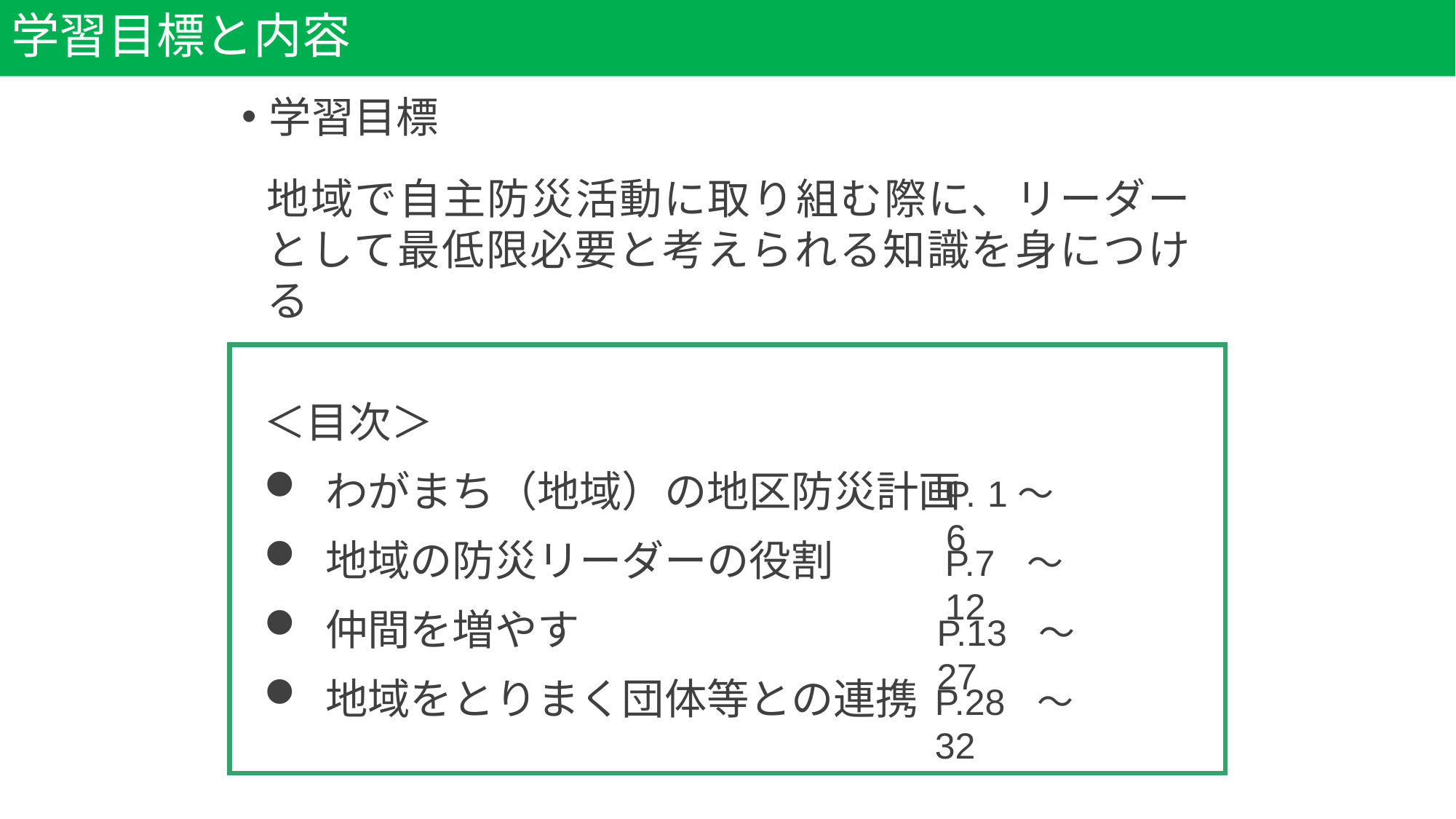

# 学習目標と内容
学習目標

地域で自主防災活動に取り組む際に、リーダーとして最低限必要と考えられる知識を身につける
＜目次＞
わがまち（地域）の地区防災計画
地域の防災リーダーの役割
仲間を増やす
地域をとりまく団体等との連携
P. 1～6
P.7～12
P.13～27
P.28～32